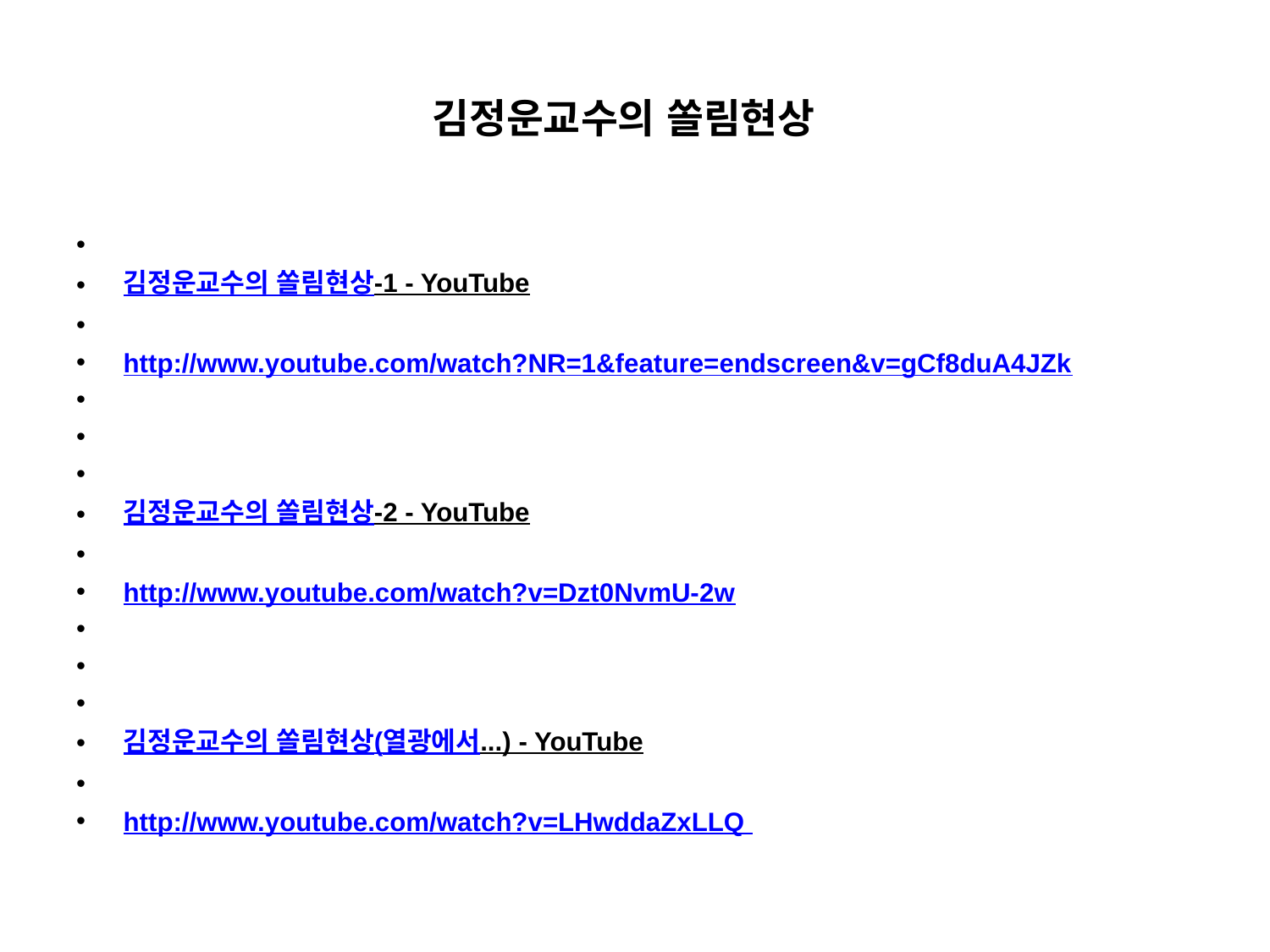

# 김정운교수의 쏠림현상

김정운교수의 쏠림현상-1 - YouTube

http://www.youtube.com/watch?NR=1&feature=endscreen&v=gCf8duA4JZk

김정운교수의 쏠림현상-2 - YouTube

http://www.youtube.com/watch?v=Dzt0NvmU-2w

김정운교수의 쏠림현상(열광에서...) - YouTube

http://www.youtube.com/watch?v=LHwddaZxLLQ